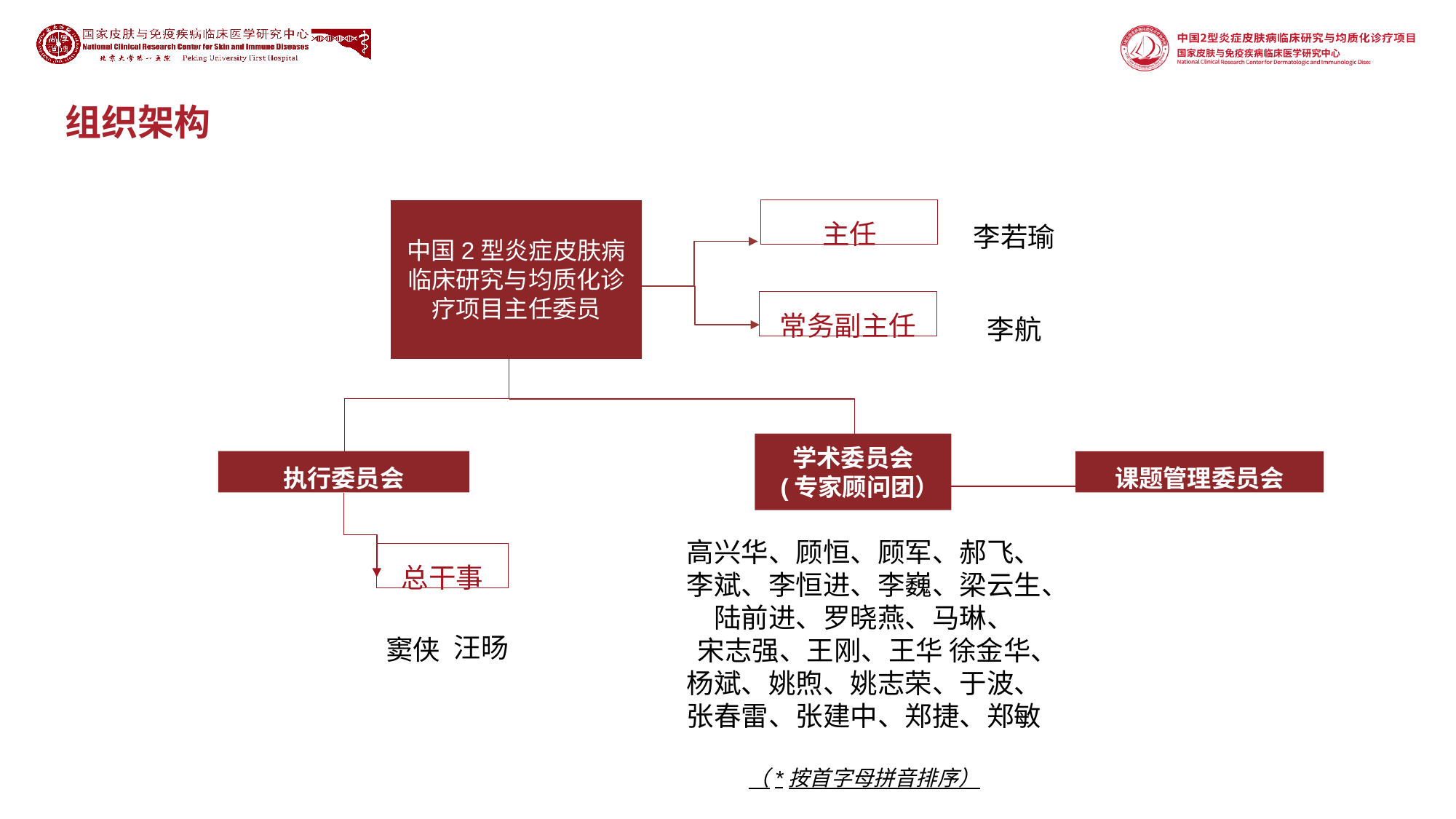

组织架构

中国2型炎症皮肤病临床研究与均质化诊疗项目主任委员

主任
李若瑜

常务副主任
李航
学术委员会
  (专家顾问团）
执行委员会
课题管理委员会
高兴华、顾恒、顾军、郝飞、李斌、李恒进、李巍、梁云生、陆前进、罗晓燕、马琳、
宋志强、王刚、王华 徐金华、杨斌、姚煦、姚志荣、于波、张春雷、张建中、郑捷、郑敏
（*按首字母拼音排序）

总干事
汪旸
窦侠